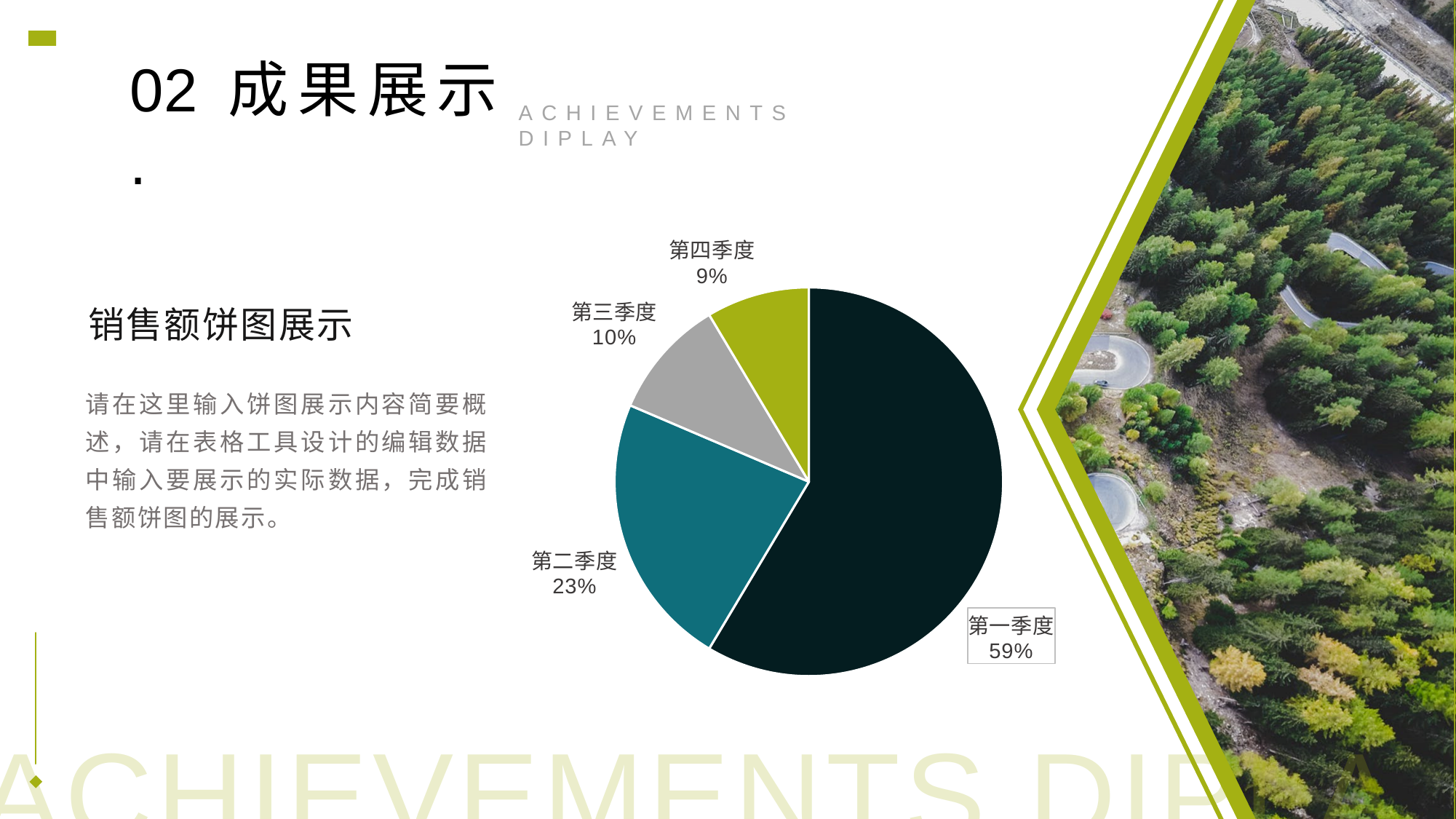

02.
成果展示
ACHIEVEMENTS DIPLAY

### Chart

| Category | 销售额 |
|---|---|
| 第一季度 | 8.2 |
| 第二季度 | 3.2 |
| 第三季度 | 1.4 |
| 第四季度 | 1.2 |
销售额饼图展示
请在这里输入饼图展示内容简要概述，请在表格工具设计的编辑数据中输入要展示的实际数据，完成销售额饼图的展示。

ACHIEVEMENTS DIPLAY